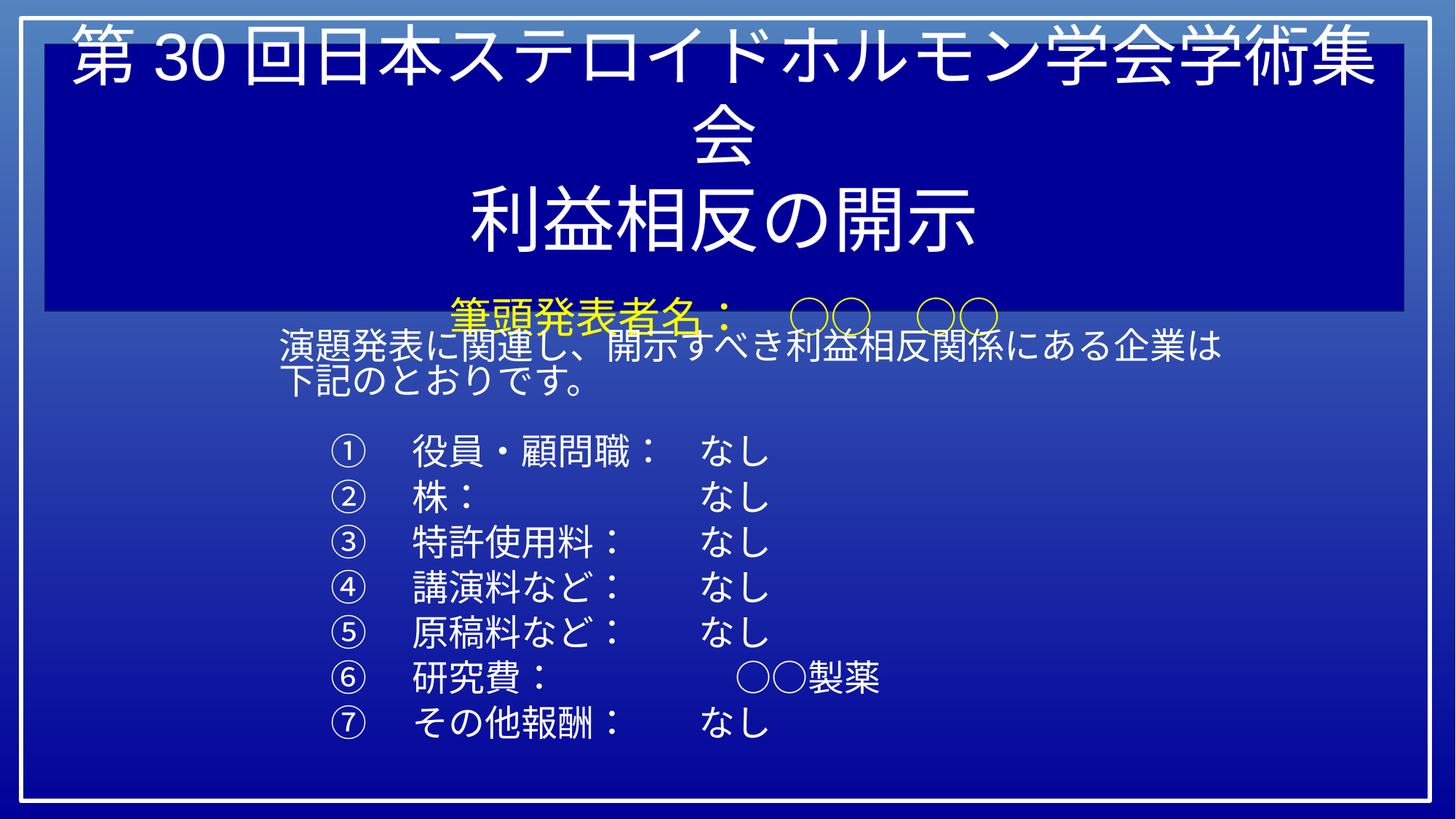

第30回日本ステロイドホルモン学会学術集会
利益相反の開示
　
筆頭発表者名：　○○　○○
演題発表に関連し、開示すべき利益相反関係にある企業は
下記のとおりです。
①　役員・顧問職：	なし
②　株：		なし
③　特許使用料：	なし
④　講演料など：	なし
⑤　原稿料など：	なし
⑥　研究費：	　　　　○○製薬
⑦　その他報酬：	なし